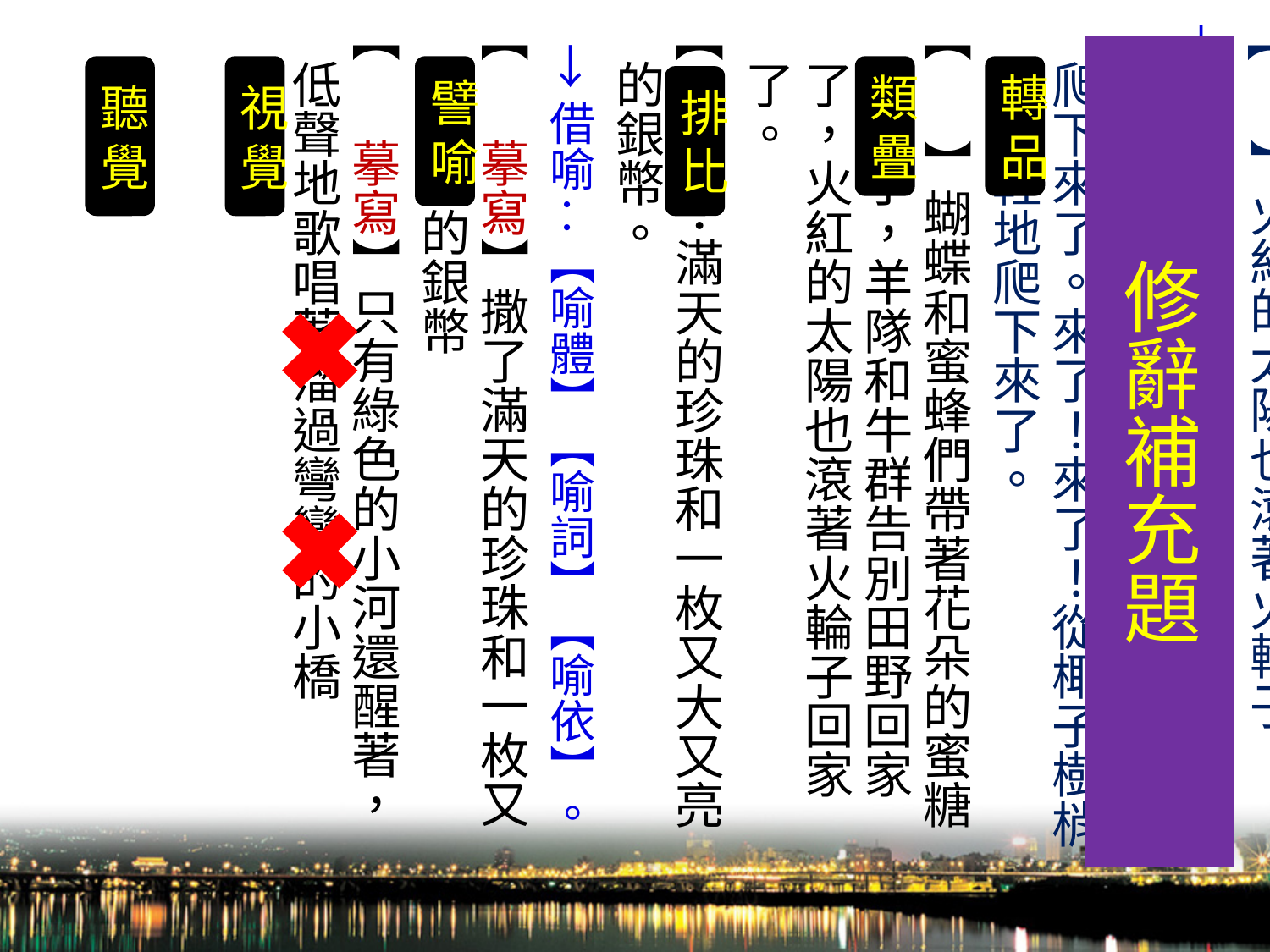

【       】火紅的太陽也滾著火輪子
 →火紅〈 ｎ→副 〉火輪子〈 ｎ→ａ 〉
【       】來了！來了！ 從山坡上輕輕地爬下來了。來了！來了！從椰子樹梢上輕輕地爬下來了。
【       】蝴蝶和蜜蜂們帶著花朵的蜜糖回來了，羊隊和牛群告別田野回家了，火紅的太陽也滾著火輪子回家了。
【       】：滿天的珍珠和一枚又大又亮的銀幣。
   →借喻‥【喻體】【喻詞】【喻依】。
【       摹寫】撒了滿天的珍珠和一枚又大又亮的銀幣
【       摹寫】只有綠色的小河還醒著，低聲地歌唱著溜過彎彎的小橋

# 修辭補充題
聽覺
視覺
譬喻
類疊
轉品
排比